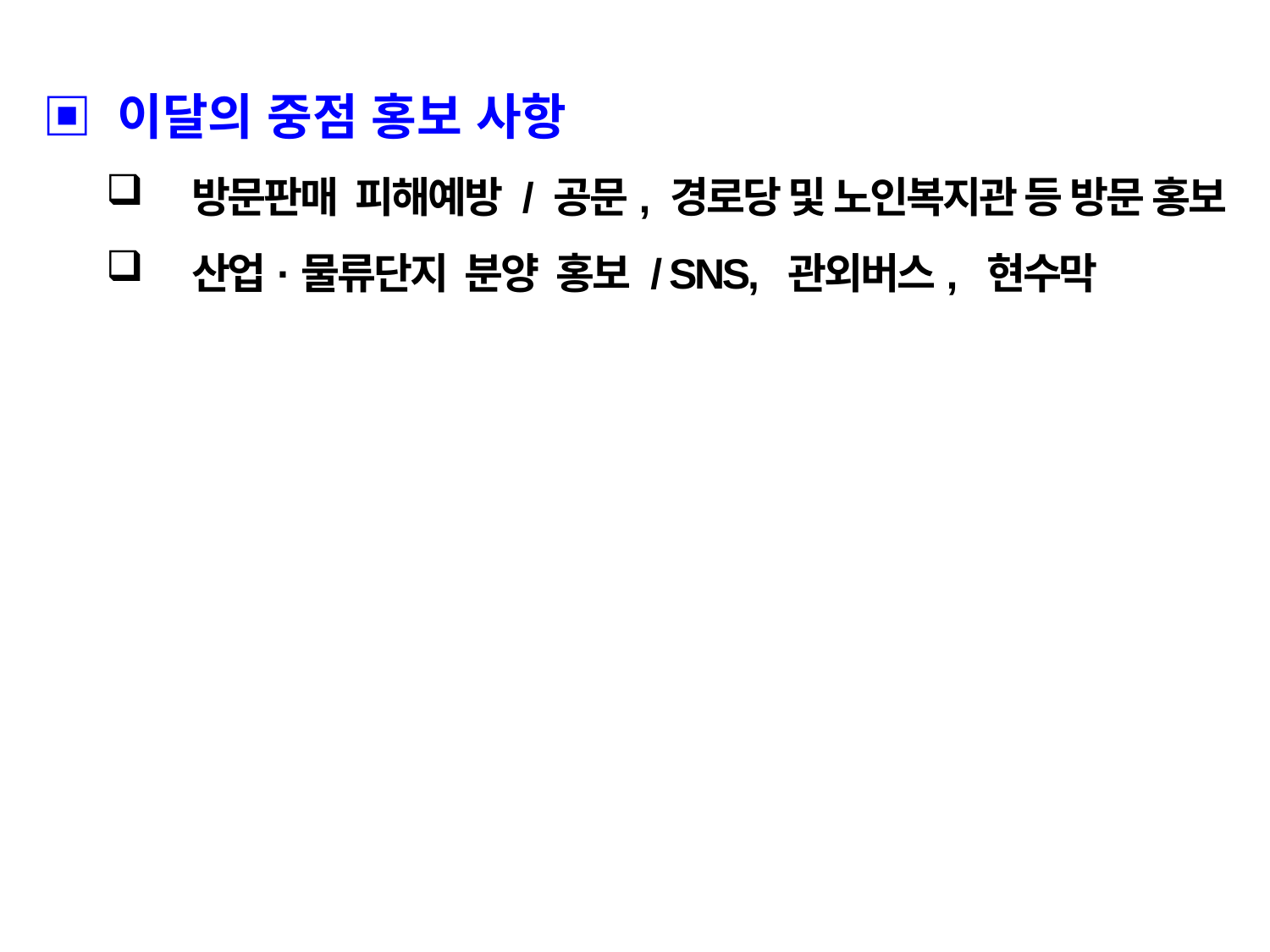

▣ 이달의 중점 홍보 사항
 방문판매  피해예방 / 공문, 경로당 및 노인복지관 등 방문 홍보
 산업·물류단지  분양  홍보 / SNS,  관외버스,  현수막